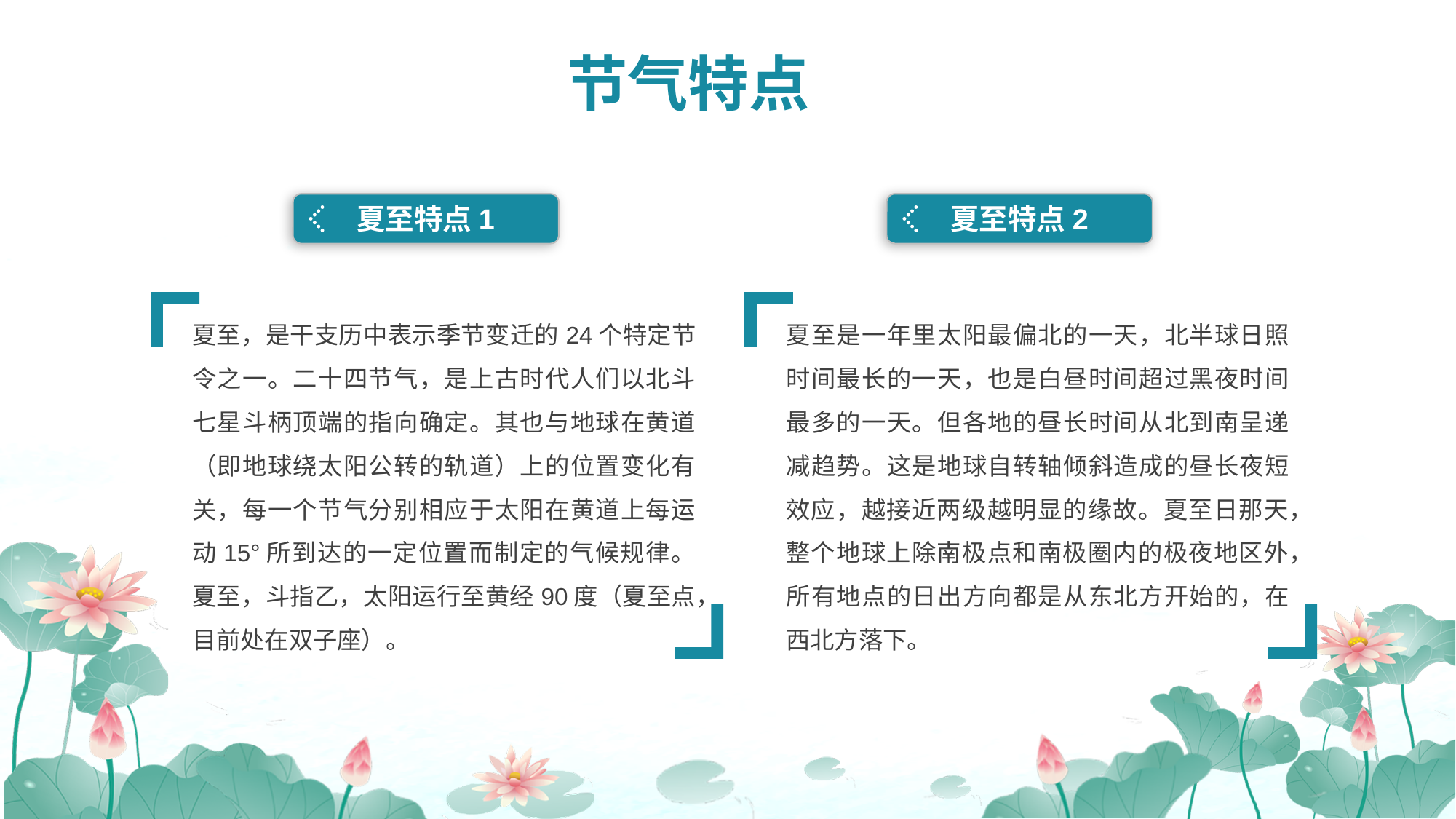

夏至特点1

夏至特点2

夏至，是干支历中表示季节变迁的24个特定节令之一。二十四节气，是上古时代人们以北斗七星斗柄顶端的指向确定。其也与地球在黄道（即地球绕太阳公转的轨道）上的位置变化有关，每一个节气分别相应于太阳在黄道上每运动15°所到达的一定位置而制定的气候规律。夏至，斗指乙，太阳运行至黄经90度（夏至点，目前处在双子座）。
夏至是一年里太阳最偏北的一天，北半球日照时间最长的一天，也是白昼时间超过黑夜时间最多的一天。但各地的昼长时间从北到南呈递减趋势。这是地球自转轴倾斜造成的昼长夜短效应，越接近两级越明显的缘故。夏至日那天，整个地球上除南极点和南极圈内的极夜地区外，所有地点的日出方向都是从东北方开始的，在西北方落下。